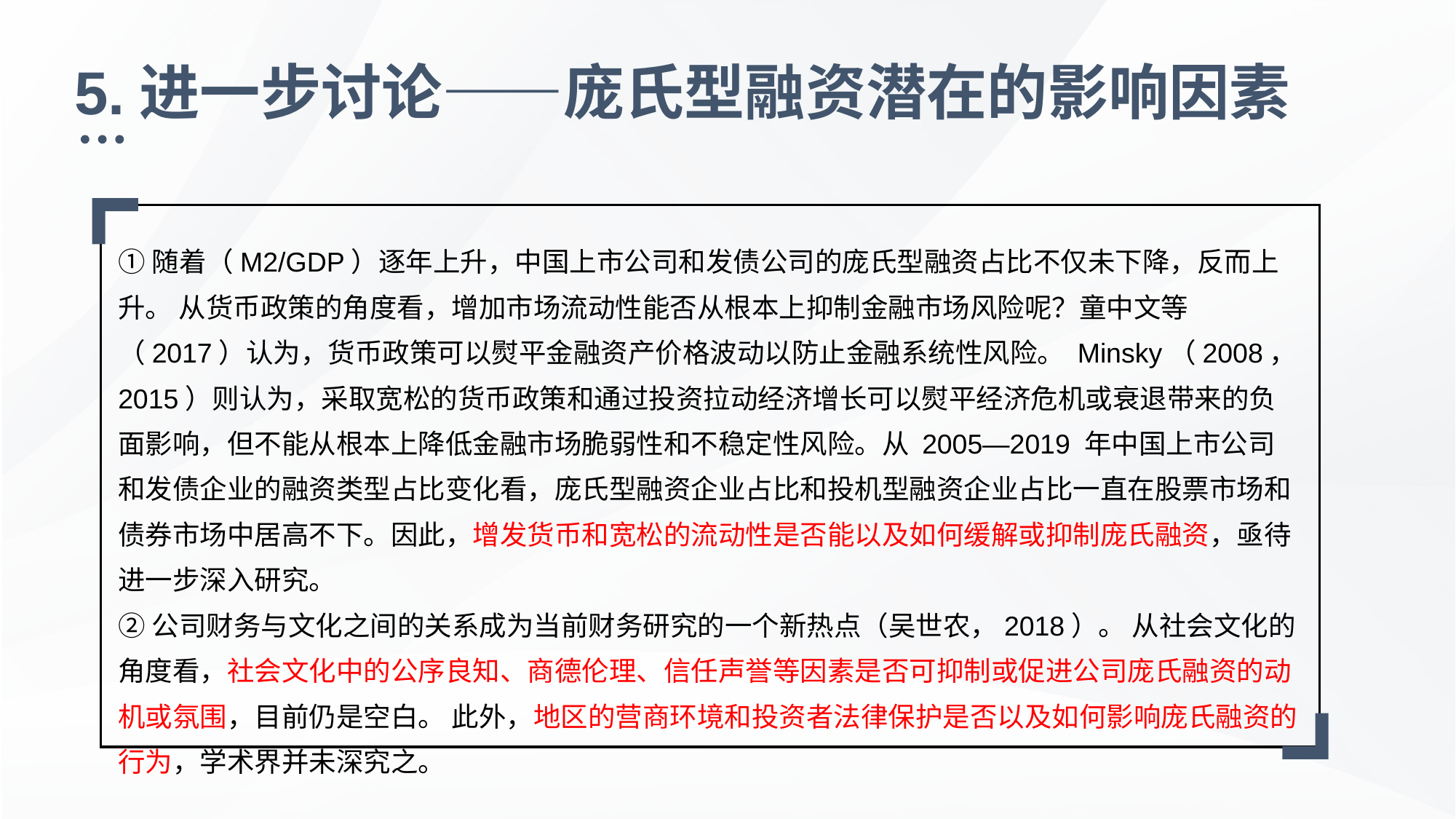

5.进一步讨论——庞氏型融资潜在的影响因素

①随着（M2/GDP）逐年上升，中国上市公司和发债公司的庞氏型融资占比不仅未下降，反而上升。 从货币政策的角度看，增加市场流动性能否从根本上抑制金融市场风险呢？童中文等（2017）认为，货币政策可以熨平金融资产价格波动以防止金融系统性风险。 Minsky（2008，2015）则认为，采取宽松的货币政策和通过投资拉动经济增长可以熨平经济危机或衰退带来的负面影响，但不能从根本上降低金融市场脆弱性和不稳定性风险。从 2005—2019 年中国上市公司和发债企业的融资类型占比变化看，庞氏型融资企业占比和投机型融资企业占比一直在股票市场和债券市场中居高不下。因此，增发货币和宽松的流动性是否能以及如何缓解或抑制庞氏融资，亟待进一步深入研究。
②公司财务与文化之间的关系成为当前财务研究的一个新热点（吴世农，2018）。 从社会文化的角度看，社会文化中的公序良知、商德伦理、信任声誉等因素是否可抑制或促进公司庞氏融资的动机或氛围，目前仍是空白。 此外，地区的营商环境和投资者法律保护是否以及如何影响庞氏融资的行为，学术界并未深究之。